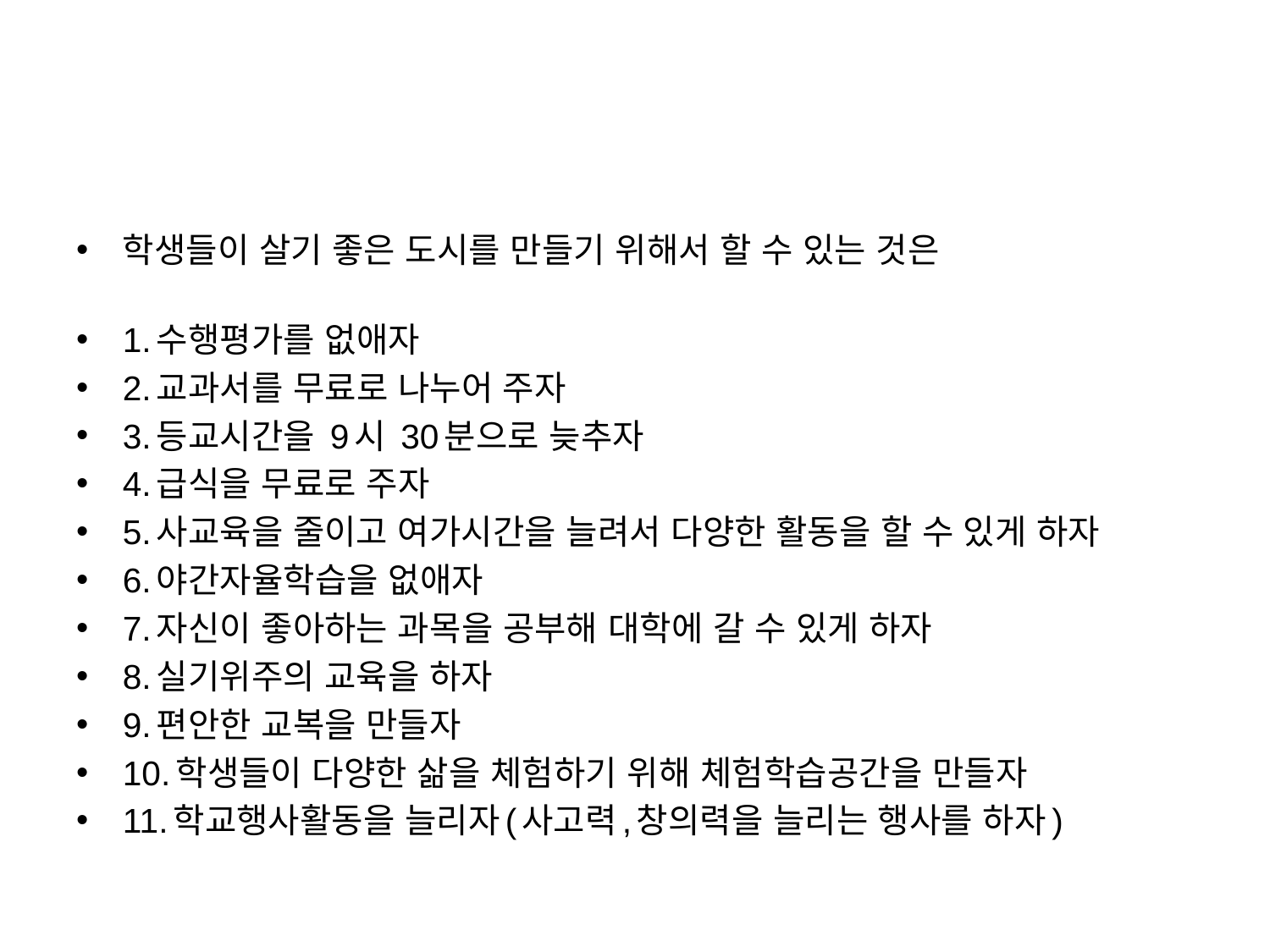

#
학생들이 살기 좋은 도시를 만들기 위해서 할 수 있는 것은
1.수행평가를 없애자
2.교과서를 무료로 나누어 주자
3.등교시간을 9시 30분으로 늦추자
4.급식을 무료로 주자
5.사교육을 줄이고 여가시간을 늘려서 다양한 활동을 할 수 있게 하자
6.야간자율학습을 없애자
7.자신이 좋아하는 과목을 공부해 대학에 갈 수 있게 하자
8.실기위주의 교육을 하자
9.편안한 교복을 만들자
10.학생들이 다양한 삶을 체험하기 위해 체험학습공간을 만들자
11.학교행사활동을 늘리자(사고력,창의력을 늘리는 행사를 하자)